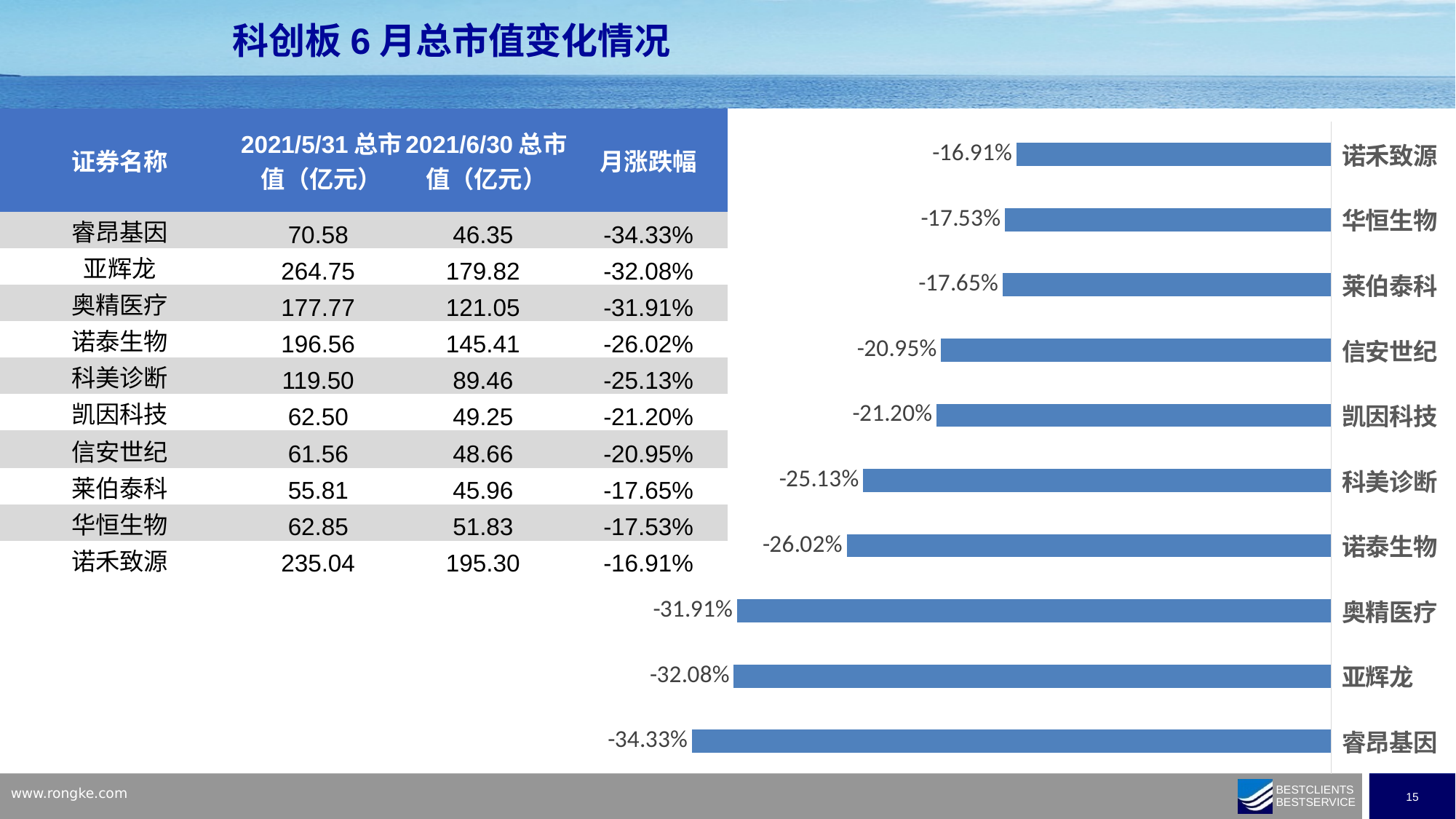

科创板6月总市值变化情况
| 证券名称 | 2021/5/31总市值（亿元） | 2021/6/30总市值（亿元） | 月涨跌幅 |
| --- | --- | --- | --- |
| 睿昂基因 | 70.58 | 46.35 | -34.33% |
| 亚辉龙 | 264.75 | 179.82 | -32.08% |
| 奥精医疗 | 177.77 | 121.05 | -31.91% |
| 诺泰生物 | 196.56 | 145.41 | -26.02% |
| 科美诊断 | 119.50 | 89.46 | -25.13% |
| 凯因科技 | 62.50 | 49.25 | -21.20% |
| 信安世纪 | 61.56 | 48.66 | -20.95% |
| 莱伯泰科 | 55.81 | 45.96 | -17.65% |
| 华恒生物 | 62.85 | 51.83 | -17.53% |
| 诺禾致源 | 235.04 | 195.30 | -16.91% |

### Chart

| Category |  |
|---|---|
| 睿昂基因 | -0.3433069482835077 |
| 亚辉龙 | -0.32078935291418076 |
| 奥精医疗 | -0.31905803627428875 |
| 诺泰生物 | -0.2601952120393476 |
| 科美诊断 | -0.2513422818791947 |
| 凯因科技 | -0.21195771310256983 |
| 信安世纪 | -0.20952964225259674 |
| 莱伯泰科 | -0.17647058823529405 |
| 华恒生物 | -0.17528785014607318 |
| 诺禾致源 | -0.16907897675902783 |